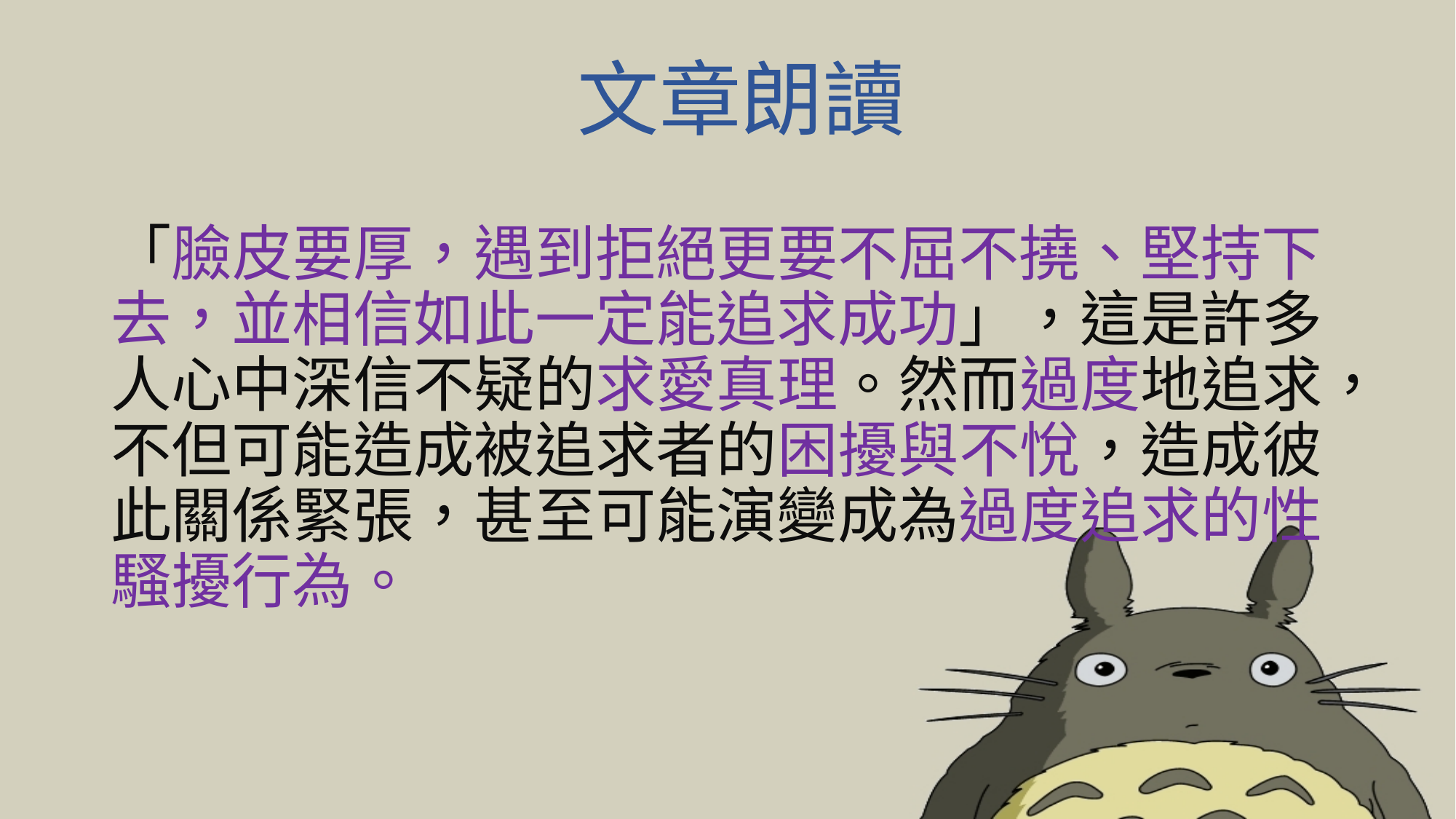

# 文章朗讀
「臉皮要厚，遇到拒絕更要不屈不撓、堅持下去，並相信如此一定能追求成功」，這是許多人心中深信不疑的求愛真理。然而過度地追求，不但可能造成被追求者的困擾與不悅，造成彼此關係緊張，甚至可能演變成為過度追求的性騷擾行為。